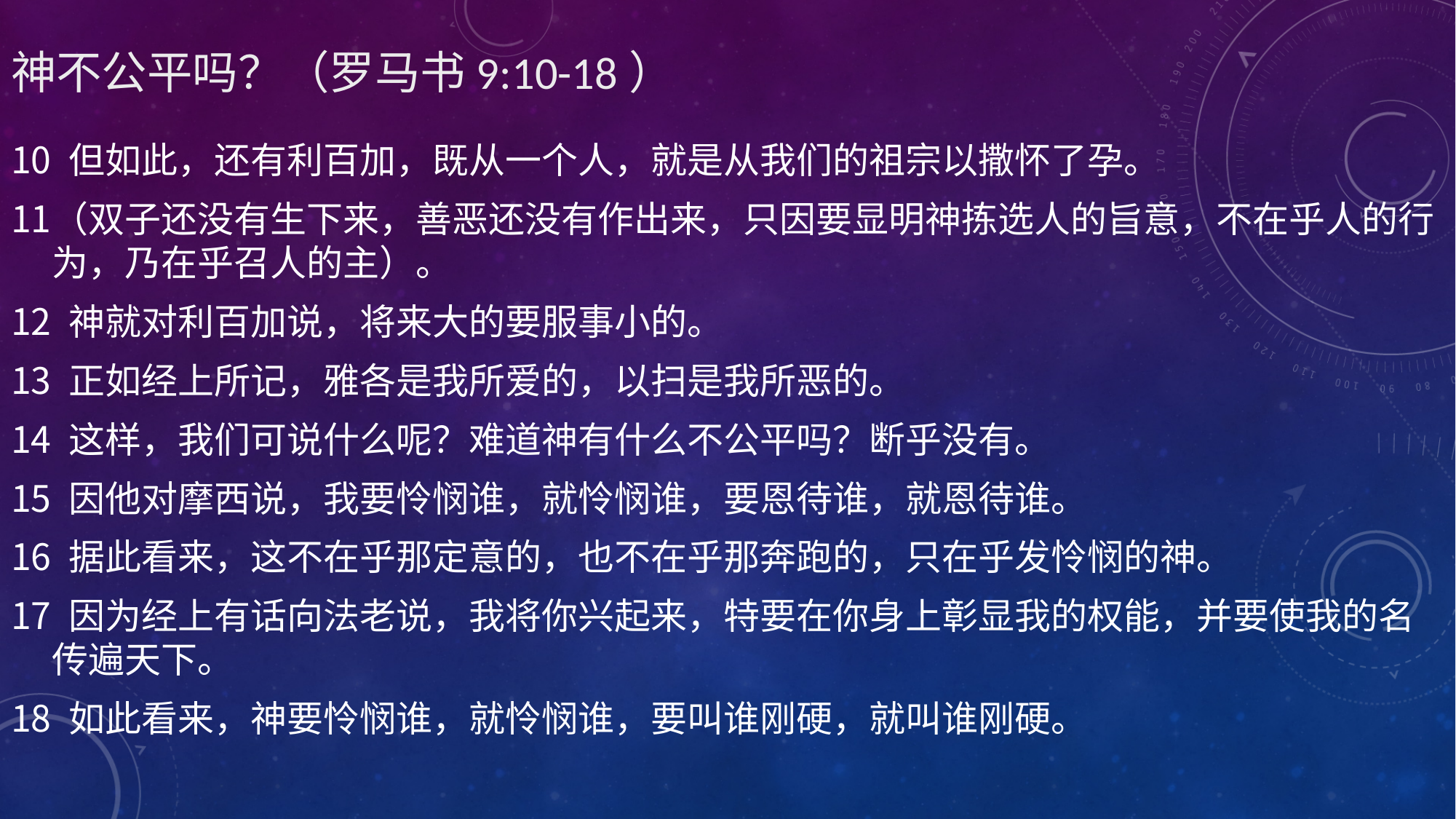

# 神不公平吗？（罗马书9:10-18）
 但如此，还有利百加，既从一个人，就是从我们的祖宗以撒怀了孕。
（双子还没有生下来，善恶还没有作出来，只因要显明神拣选人的旨意，不在乎人的行为，乃在乎召人的主）。
 神就对利百加说，将来大的要服事小的。
 正如经上所记，雅各是我所爱的，以扫是我所恶的。
 这样，我们可说什么呢？难道神有什么不公平吗？断乎没有。
 因他对摩西说，我要怜悯谁，就怜悯谁，要恩待谁，就恩待谁。
 据此看来，这不在乎那定意的，也不在乎那奔跑的，只在乎发怜悯的神。
 因为经上有话向法老说，我将你兴起来，特要在你身上彰显我的权能，并要使我的名传遍天下。
 如此看来，神要怜悯谁，就怜悯谁，要叫谁刚硬，就叫谁刚硬。